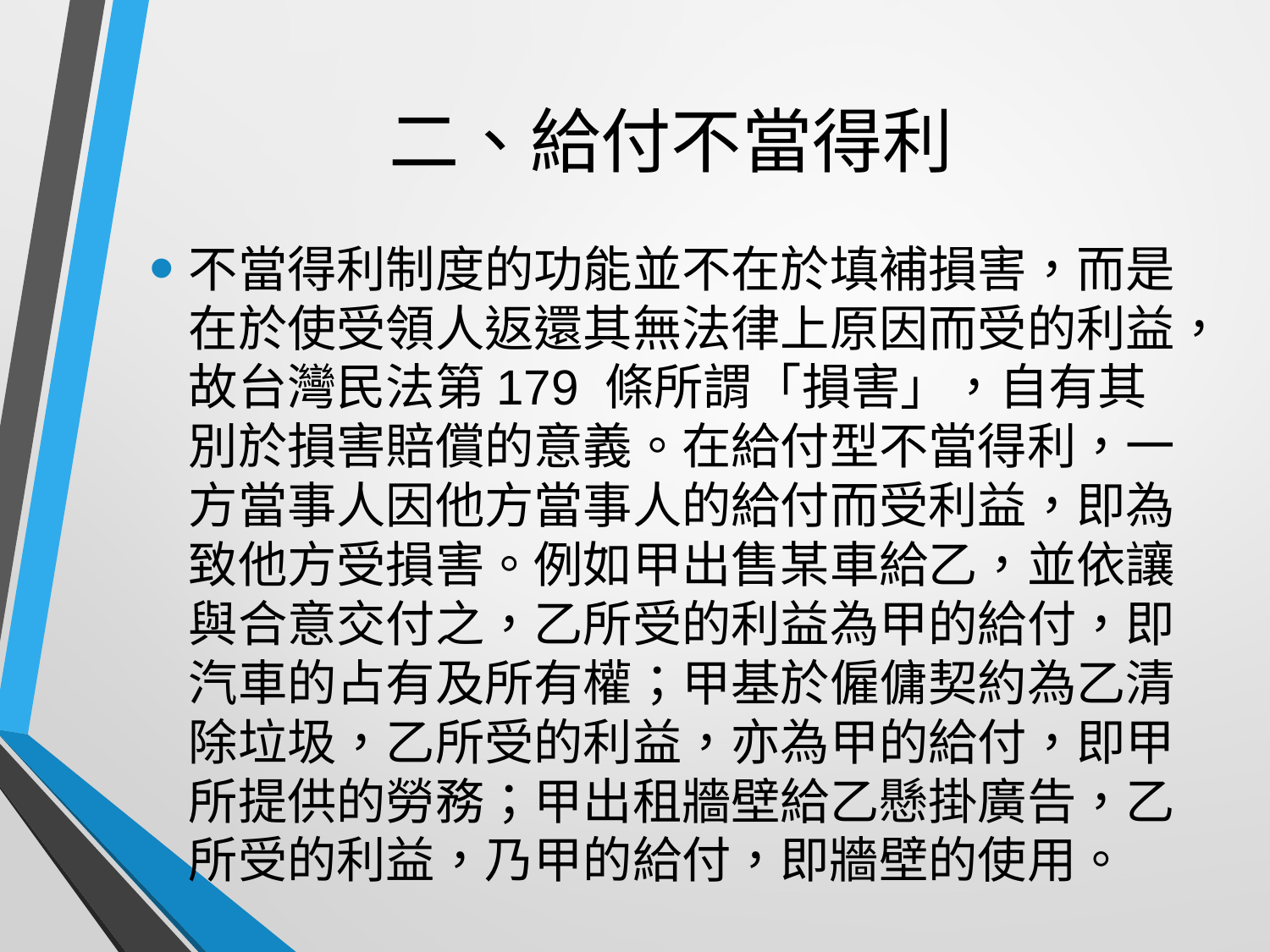

# 二、給付不當得利
不當得利制度的功能並不在於填補損害，而是在於使受領人返還其無法律上原因而受的利益，故台灣民法第179 條所謂「損害」，自有其別於損害賠償的意義。在給付型不當得利，一方當事人因他方當事人的給付而受利益，即為致他方受損害。例如甲出售某車給乙，並依讓與合意交付之，乙所受的利益為甲的給付，即汽車的占有及所有權；甲基於僱傭契約為乙清除垃圾，乙所受的利益，亦為甲的給付，即甲所提供的勞務；甲出租牆壁給乙懸掛廣告，乙所受的利益，乃甲的給付，即牆壁的使用。